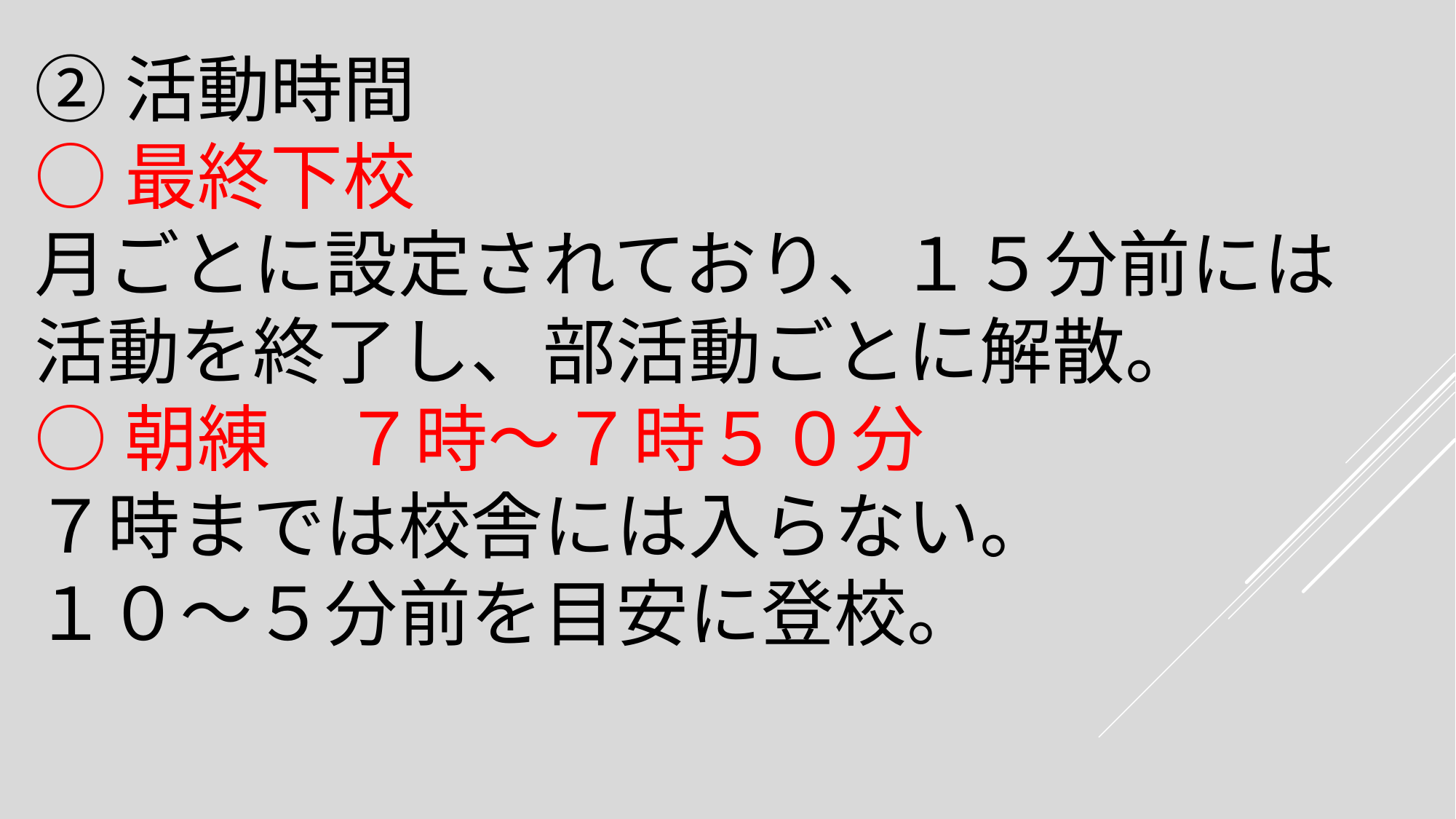

②活動時間
○最終下校
月ごとに設定されており、１５分前には
活動を終了し、部活動ごとに解散。
○朝練　７時～７時５０分
７時までは校舎には入らない。
１０～５分前を目安に登校。